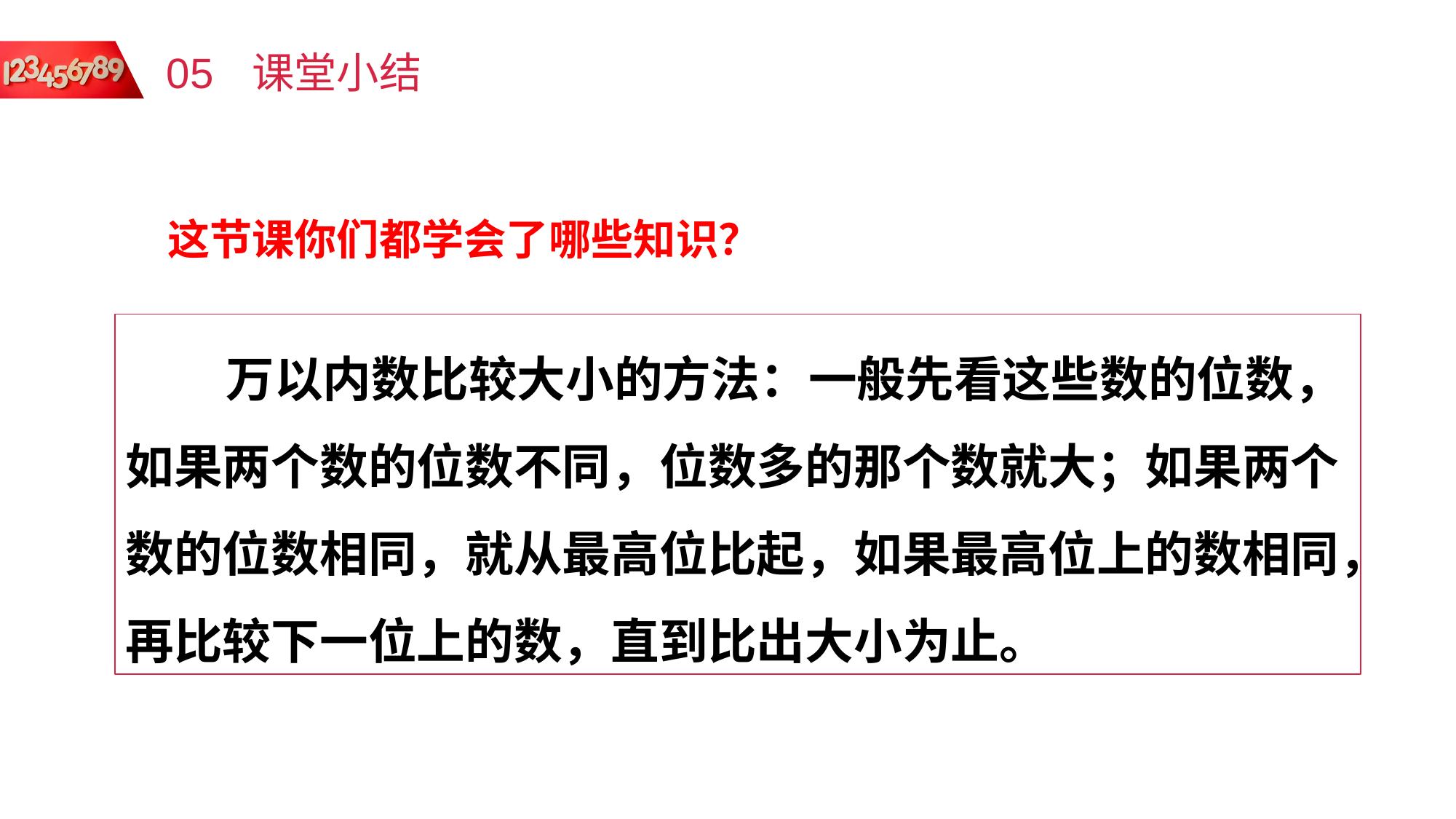

05
课堂小结
这节课你们都学会了哪些知识？
        万以内数比较大小的方法：一般先看这些数的位数，如果两个数的位数不同，位数多的那个数就大；如果两个数的位数相同，就从最高位比起，如果最高位上的数相同，再比较下一位上的数，直到比出大小为止。